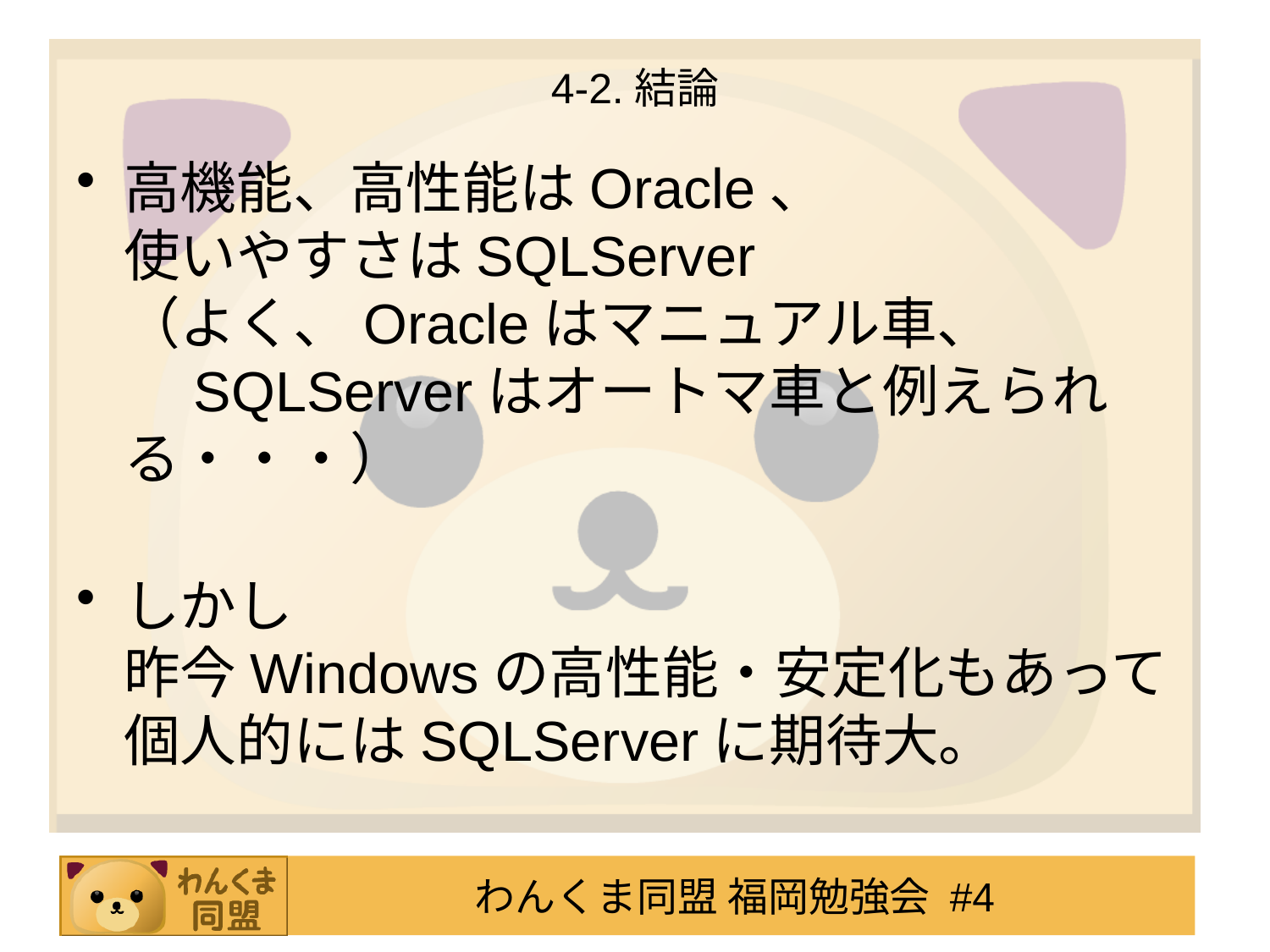

# 4-2.結論
高機能、高性能はOracle、
使いやすさはSQLServer
（よく、Oracleはマニュアル車、
　SQLServerはオートマ車と例えられる・・・）
しかし
昨今Windowsの高性能・安定化もあって
個人的にはSQLServerに期待大。